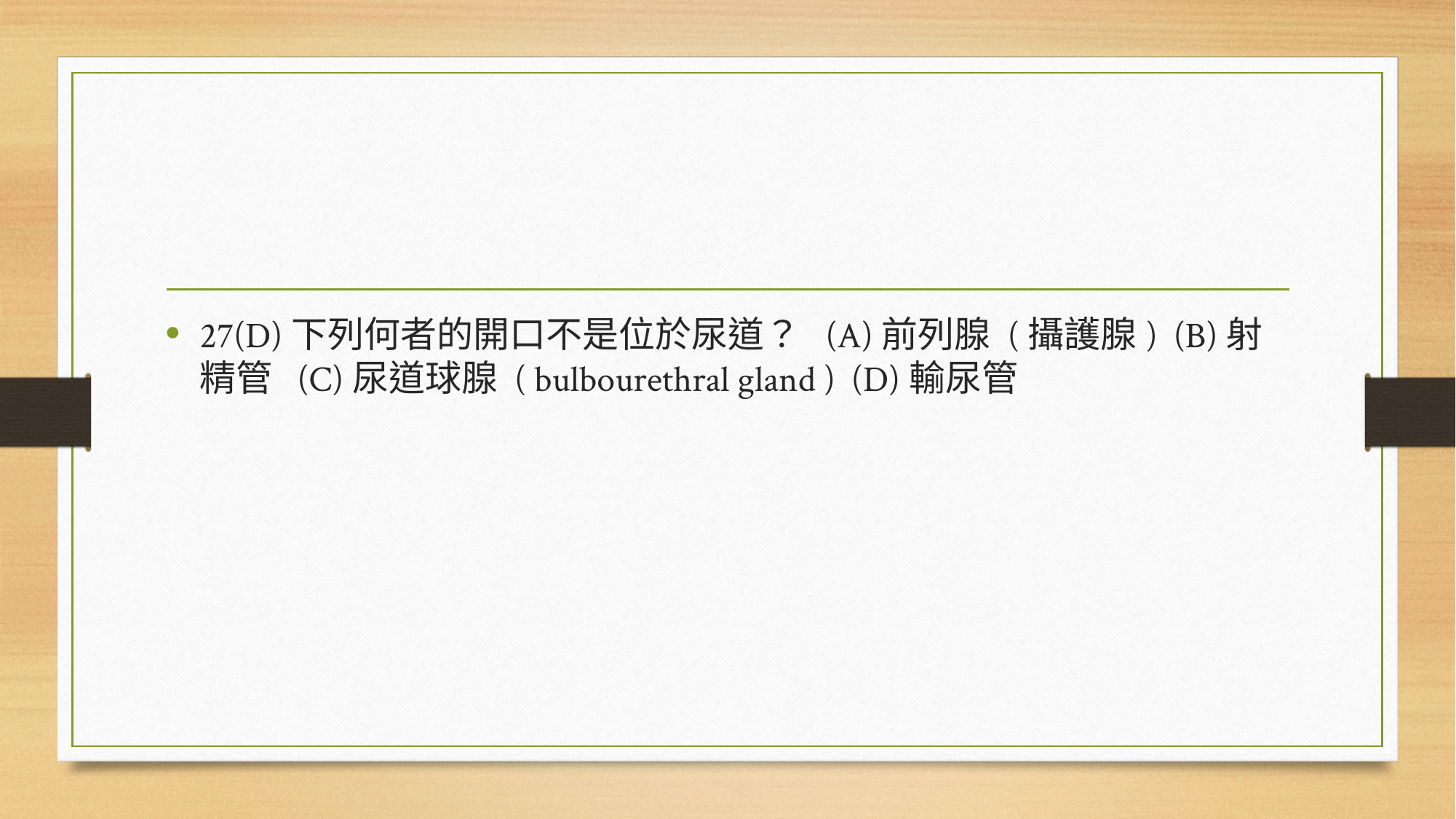

#
27(D)下列何者的開口不是位於尿道？  (A)前列腺 (攝護腺)  (B)射精管  (C)尿道球腺 ( bulbourethral gland )  (D)輸尿管